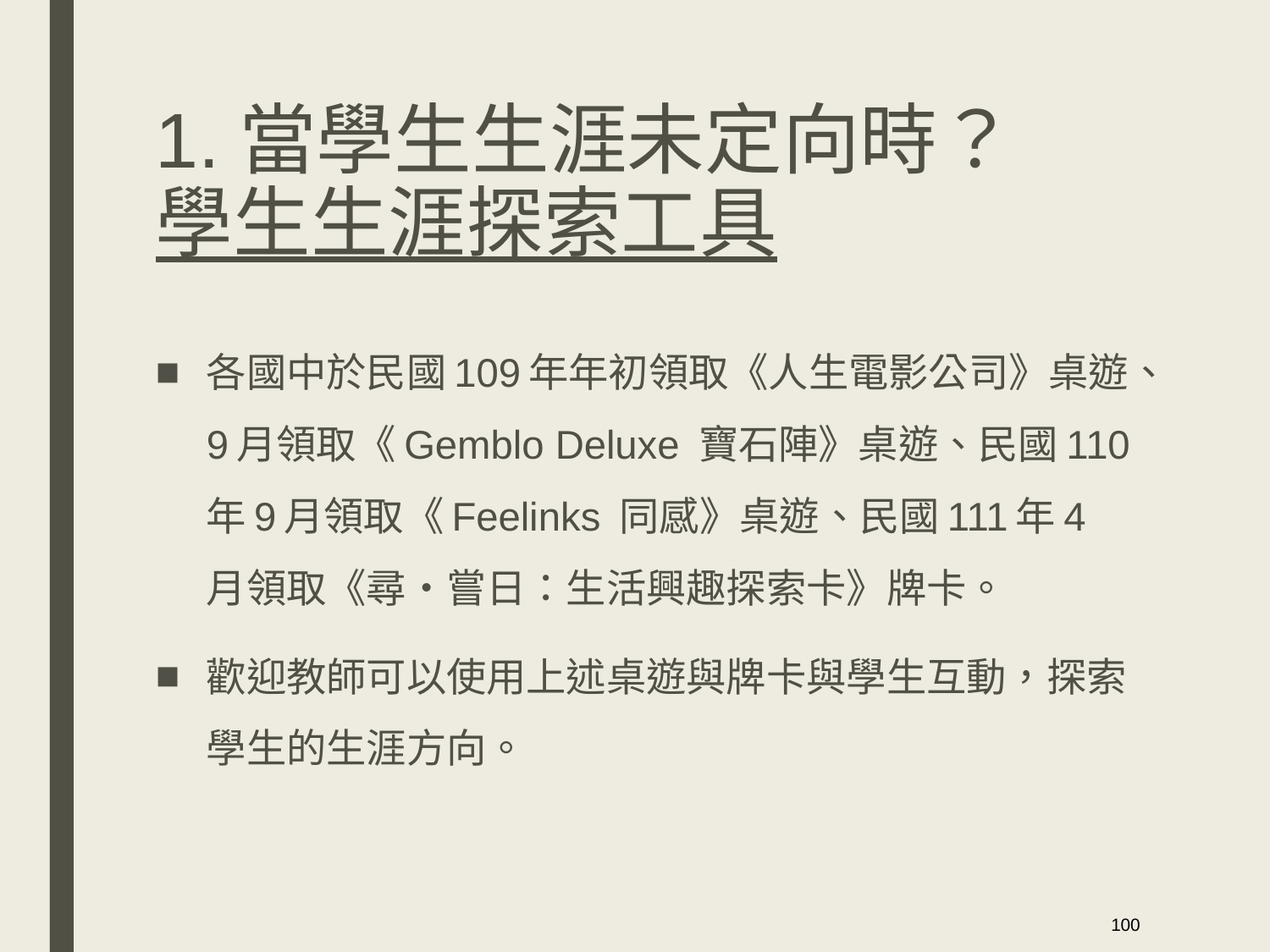

# 1.當學生生涯未定向時？ 學生生涯探索工具
各國中於民國109年年初領取《人生電影公司》桌遊、9月領取《Gemblo Deluxe 寶石陣》桌遊、民國110年9月領取《Feelinks 同感》桌遊、民國111年4月領取《尋‧嘗日：生活興趣探索卡》牌卡。
歡迎教師可以使用上述桌遊與牌卡與學生互動，探索學生的生涯方向。
100